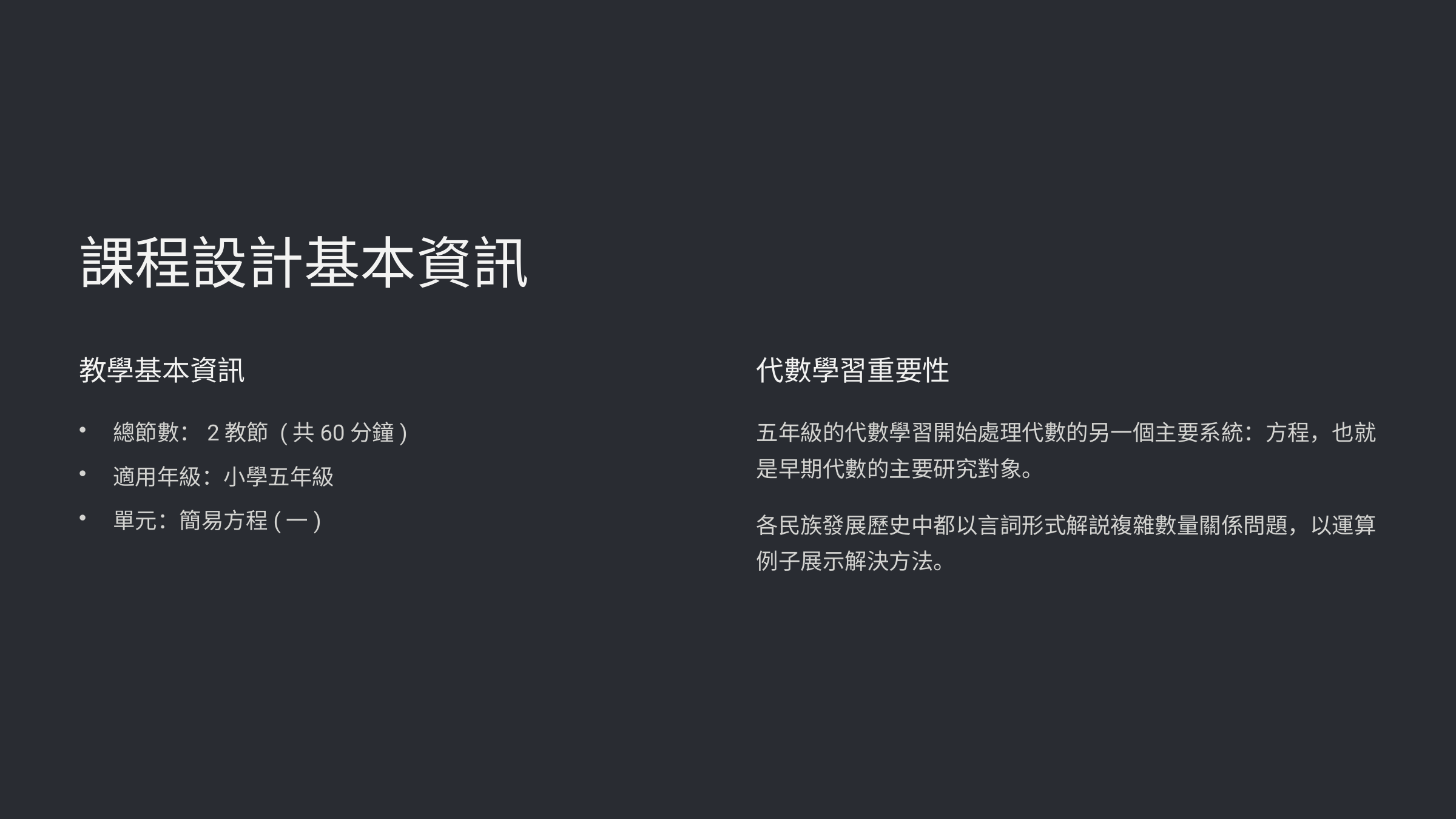

課程設計基本資訊
教學基本資訊
代數學習重要性
總節數：2教節 (共60分鐘)
五年級的代數學習開始處理代數的另一個主要系統：方程，也就是早期代數的主要研究對象。
適用年級：小學五年級
單元：簡易方程(一)
各民族發展歷史中都以言詞形式解説複雜數量關係問題，以運算例子展示解決方法。